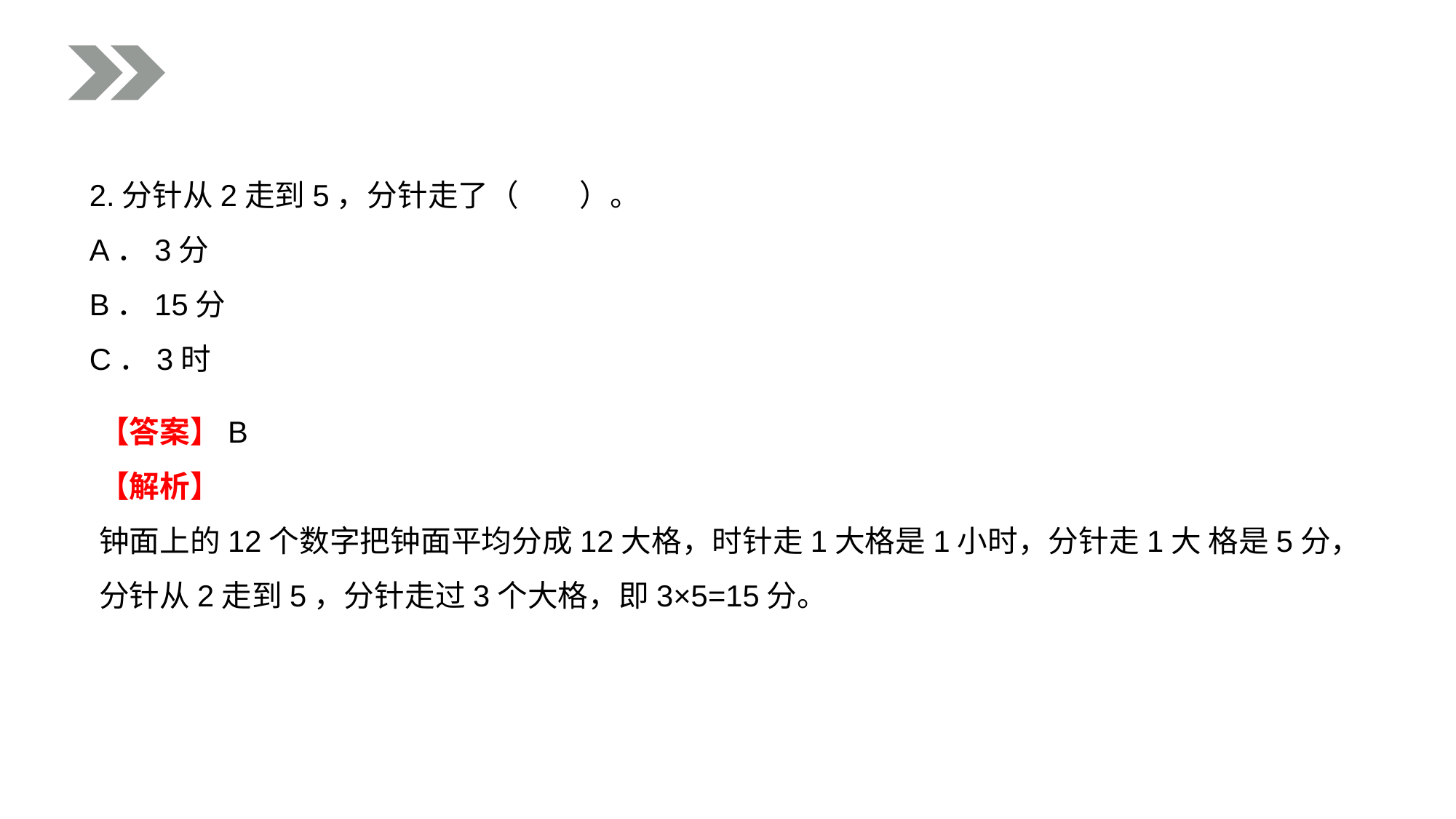

2.分针从2走到5，分针走了（　　）。
A．3分
B．15分
C．3时
【答案】B
【解析】
钟面上的12个数字把钟面平均分成12大格，时针走1大格是1小时，分针走1大 格是5分，分针从2走到5，分针走过3个大格，即3×5=15分。